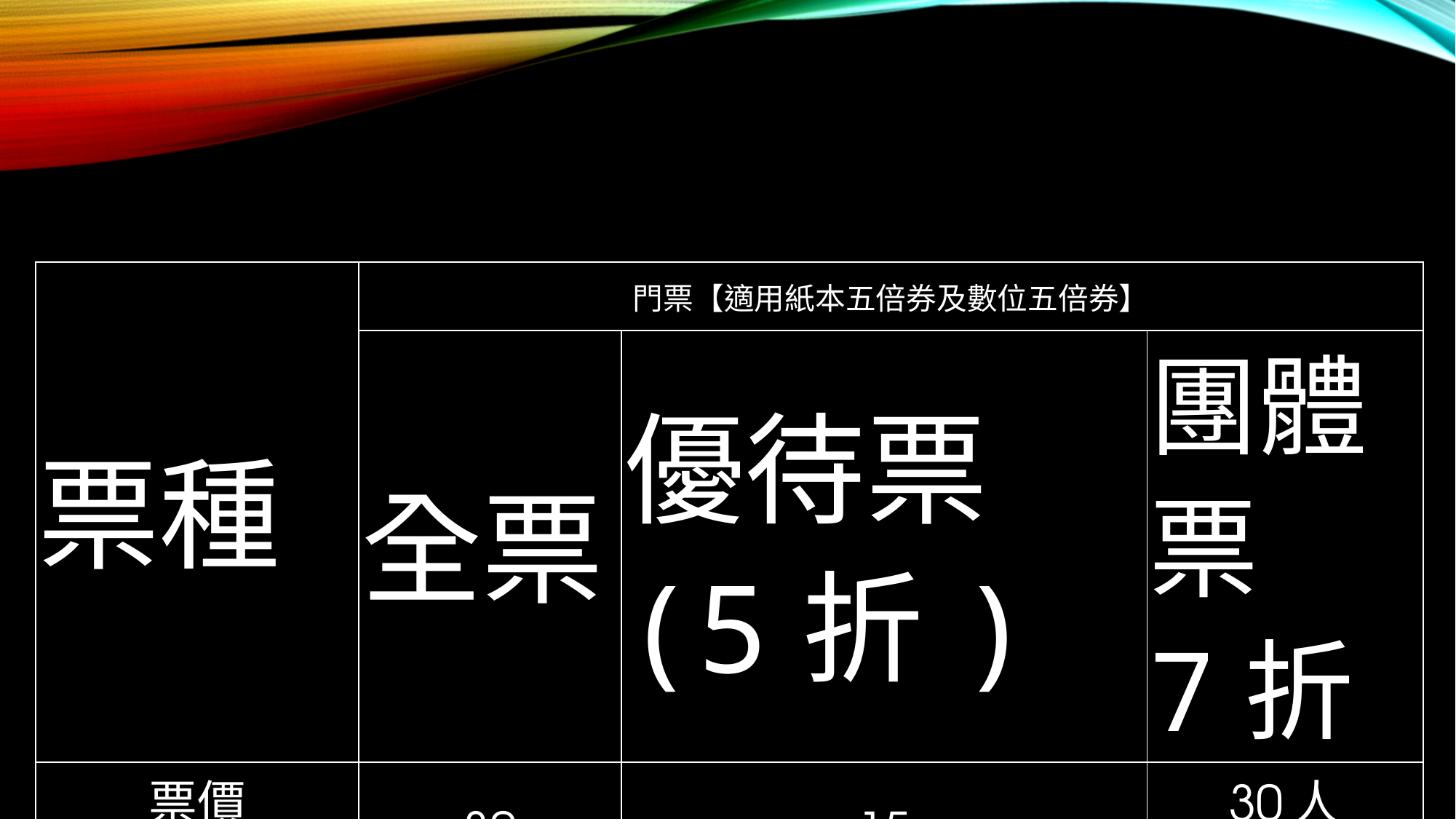

#
| 票種 | 門票【適用紙本五倍券及數位五倍券】 |  |  |
| --- | --- | --- | --- |
|  | 全票 | 優待票 (5折) | 團體票 7折 |
| 票價 (元，含稅) | 30 | 15 | 30人 以上 |